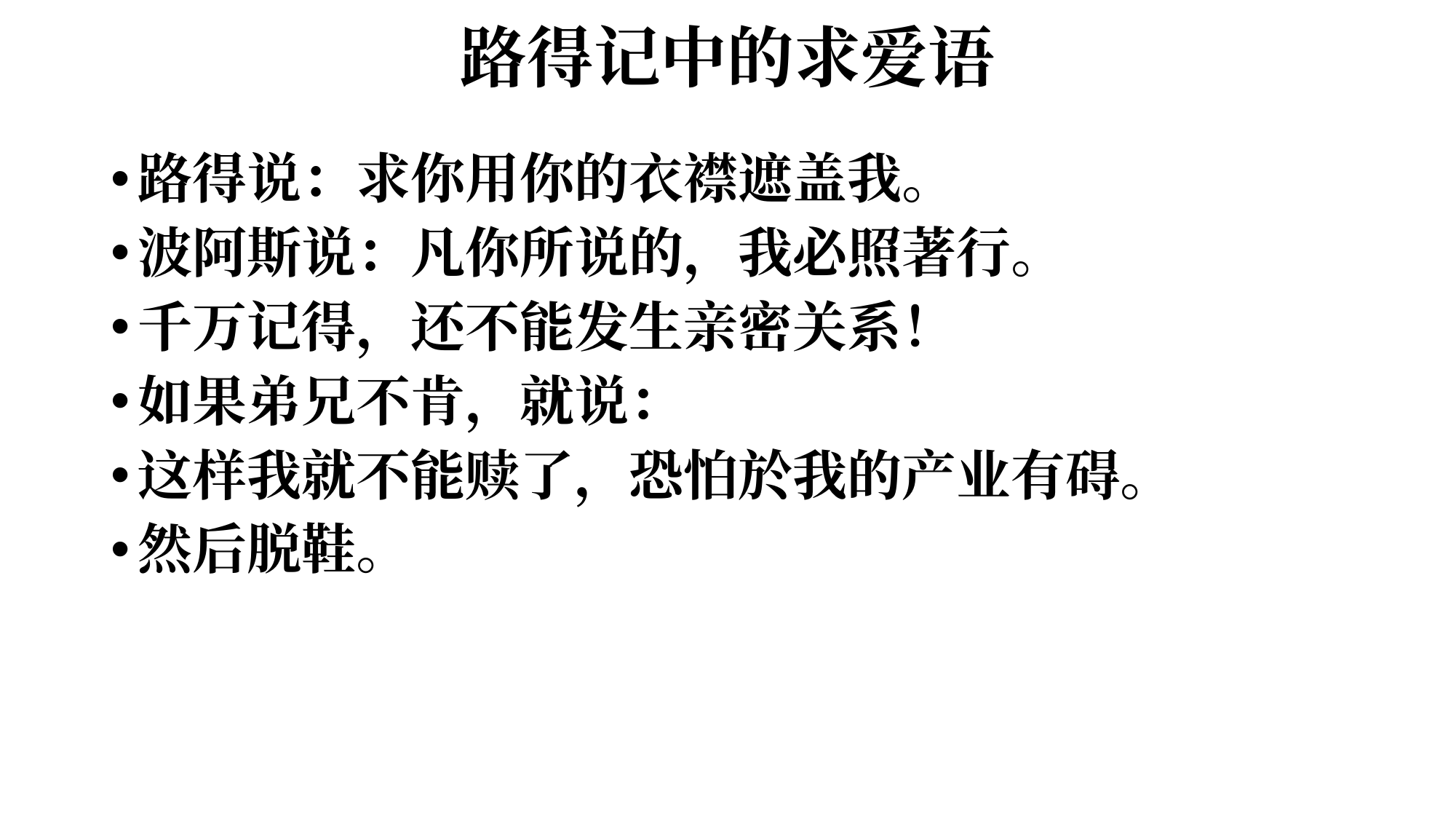

# 路得记中的求爱语
路得说：求你用你的衣襟遮盖我。
波阿斯说：凡你所说的，我必照著行。
千万记得，还不能发生亲密关系！
如果弟兄不肯，就说：
这样我就不能赎了，恐怕於我的产业有碍。
然后脱鞋。